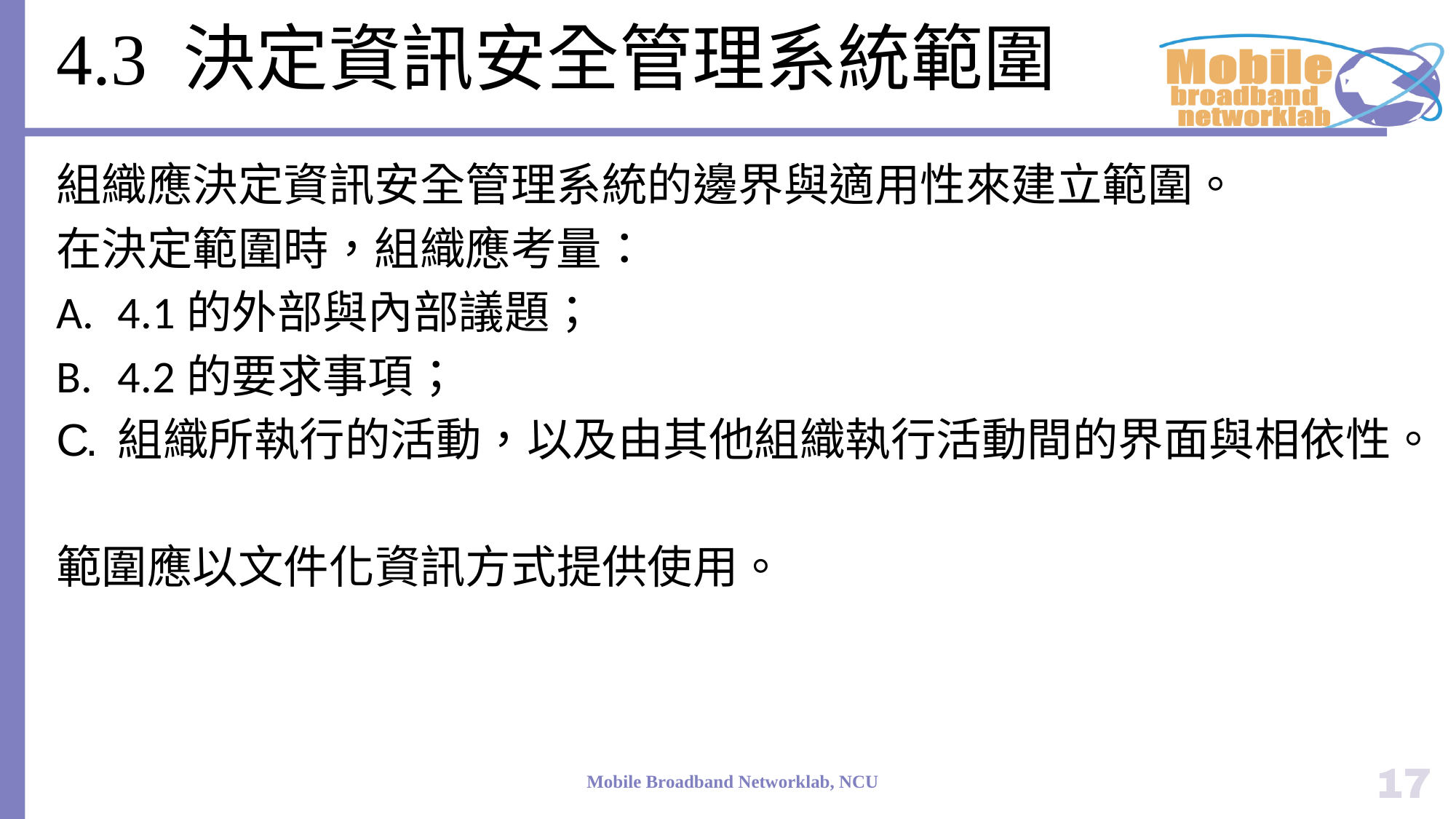

# 4.3 決定資訊安全管理系統範圍
組織應決定資訊安全管理系統的邊界與適用性來建立範圍。
在決定範圍時，組織應考量：
4.1的外部與內部議題；
4.2的要求事項；
組織所執行的活動，以及由其他組織執行活動間的界面與相依性。

範圍應以文件化資訊方式提供使用。

17